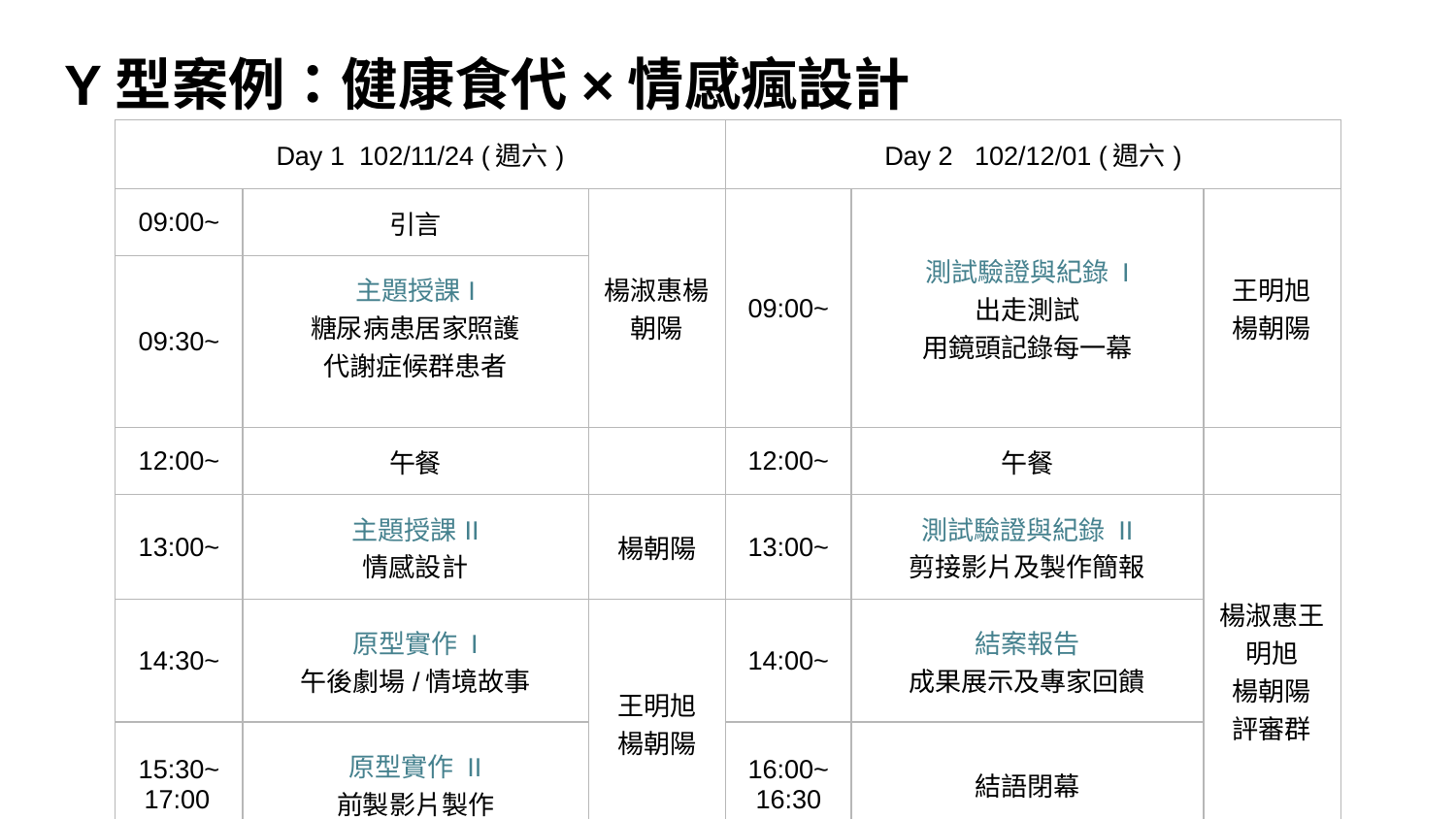

# Y型案例：健康食代×情感瘋設計
| Day 1 102/11/24 (週六) |  |  | Day 2 102/12/01 (週六) |  |  |
| --- | --- | --- | --- | --- | --- |
| 09:00~ | 引言 | 楊淑惠楊朝陽 | 09:00~ | 測試驗證與紀錄 I 出走測試 用鏡頭記錄每一幕 | 王明旭 楊朝陽 |
| 09:30~ | 主題授課I 糖尿病患居家照護 代謝症候群患者 |  |  |  |  |
| 12:00~ | 午餐 |  | 12:00~ | 午餐 |  |
| 13:00~ | 主題授課II 情感設計 | 楊朝陽 | 13:00~ | 測試驗證與紀錄 II 剪接影片及製作簡報 | 楊淑惠王明旭 楊朝陽 評審群 |
| 14:30~ | 原型實作 I 午後劇場/情境故事 | 王明旭 楊朝陽 | 14:00~ | 結案報告 成果展示及專家回饋 |  |
| 15:30~ 17:00 | 原型實作 II 前製影片製作 |  | 16:00~ 16:30 | 結語閉幕 |  |